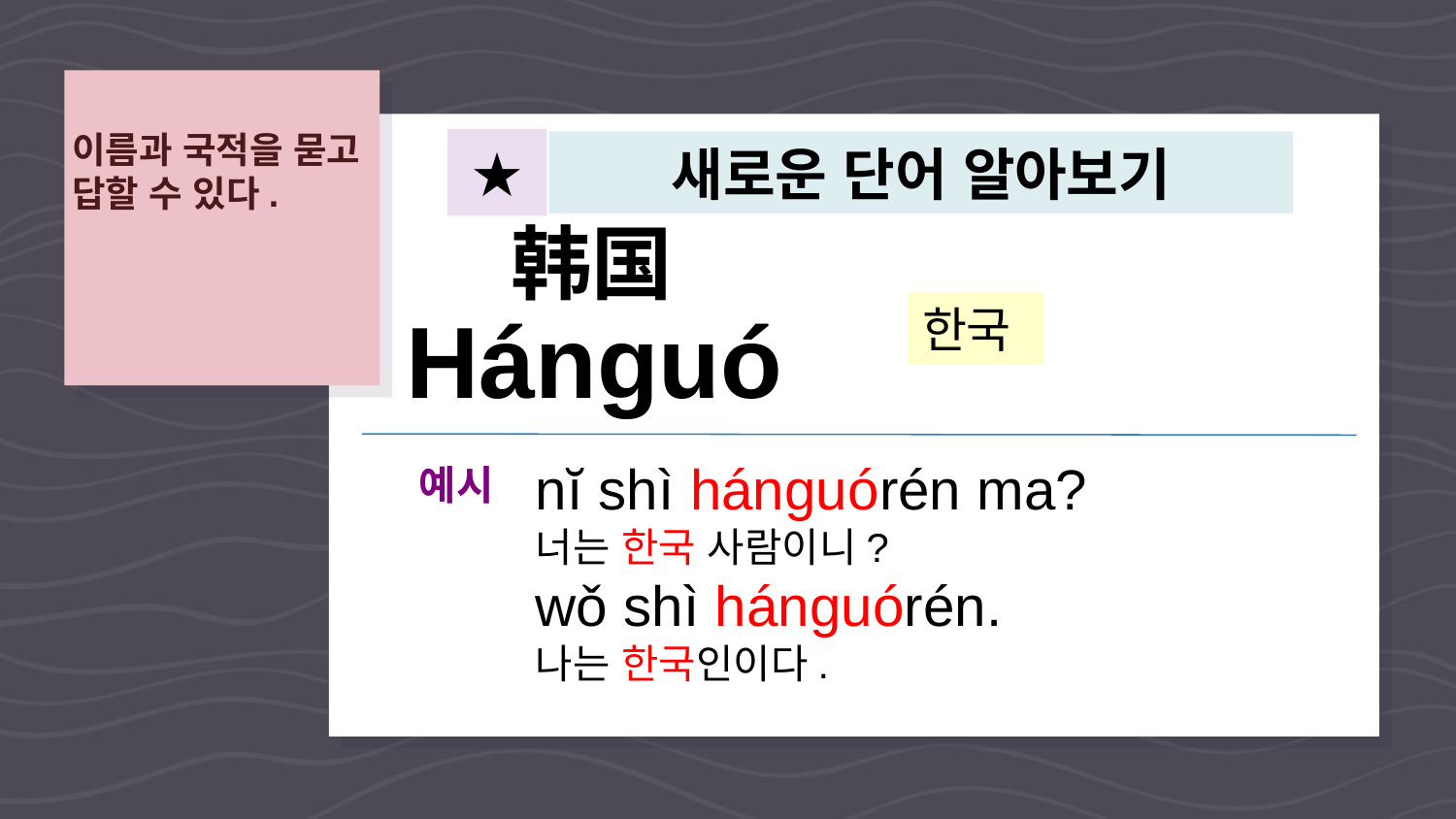

이름과 국적을 묻고 답할 수 있다.
★
새로운 단어 알아보기
韩国
Hánguó
한국
nĭ shì hánguórén ma?
너는 한국 사람이니?
wǒ shì hánguórén.
나는 한국인이다.
예시